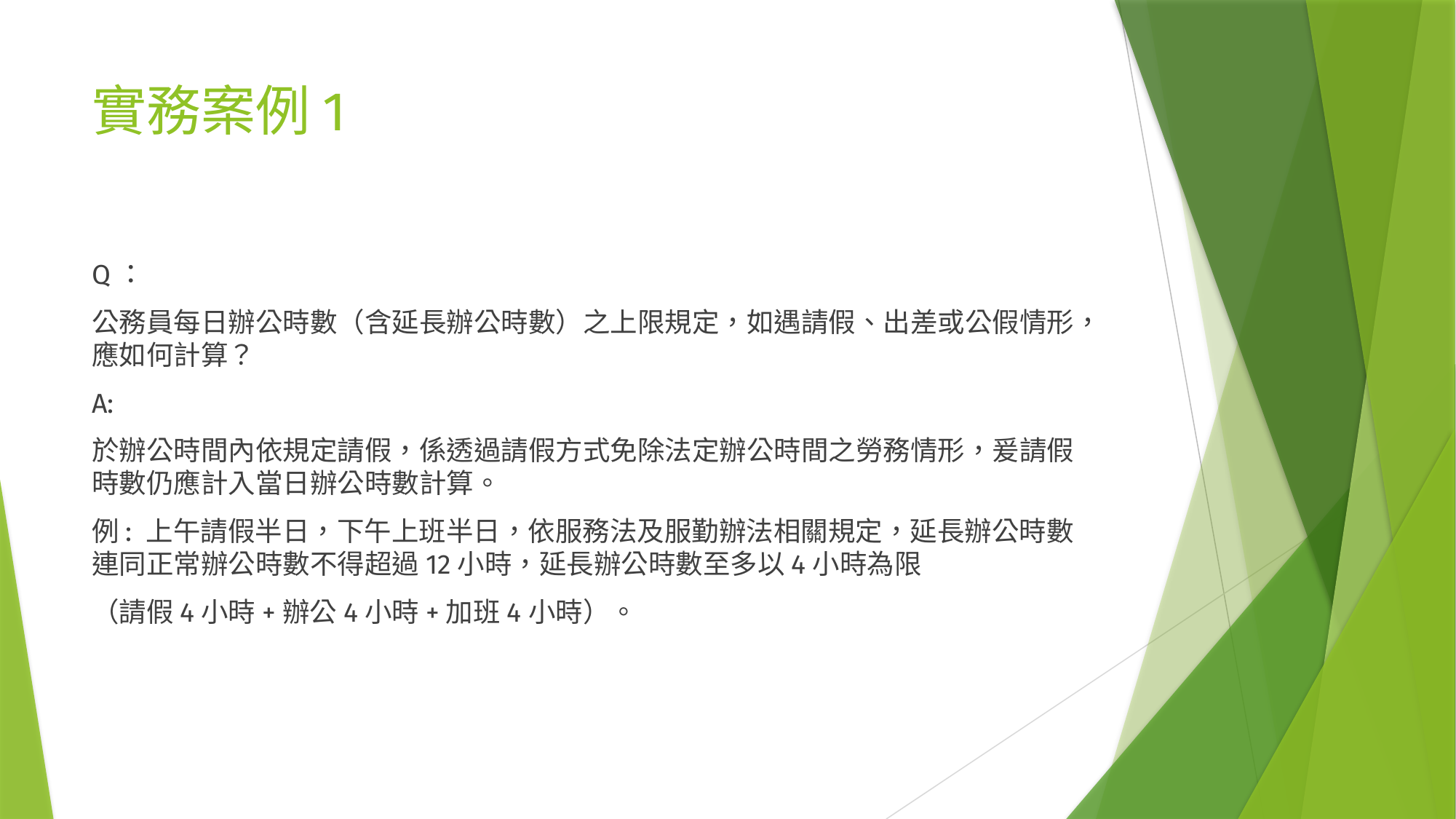

# 實務案例1
Q：
公務員每日辦公時數（含延長辦公時數）之上限規定，如遇請假、出差或公假情形，應如何計算？
A:
於辦公時間內依規定請假，係透過請假方式免除法定辦公時間之勞務情形，爰請假時數仍應計入當日辦公時數計算。
例: 上午請假半日，下午上班半日，依服務法及服勤辦法相關規定，延長辦公時數連同正常辦公時數不得超過12小時，延長辦公時數至多以4⼩時為限
（請假4⼩時+辦公4小時+加班4⼩時）。